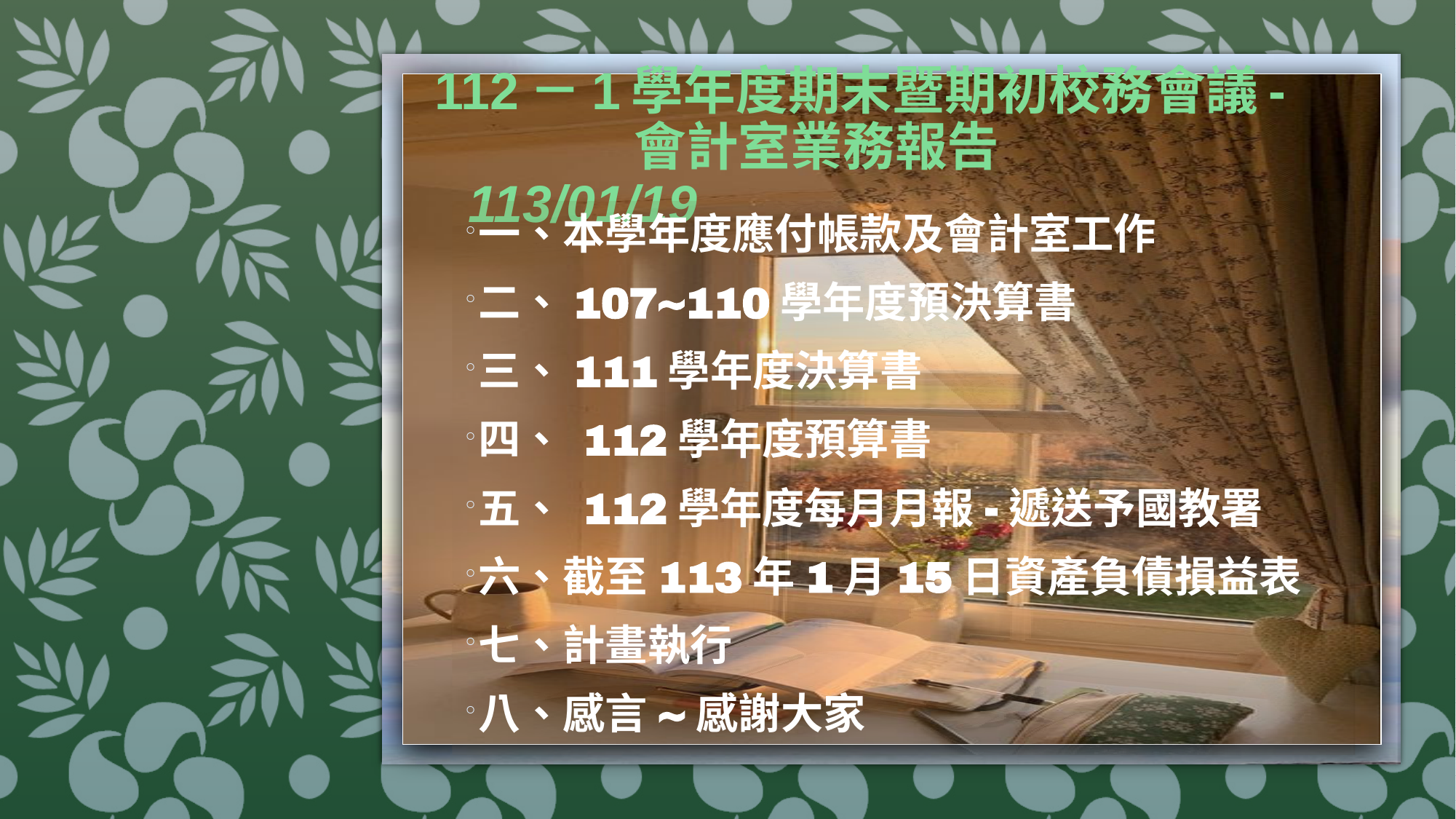

# 112－1學年度期末暨期初校務會議-                   會計室業務報告             113/01/19

一、本學年度應付帳款及會計室工作
二、107~110學年度預決算書
三、111學年度決算書
四、 112學年度預算書
五、 112學年度每月月報-遞送予國教署
六、截至113年1月15日資產負債損益表
七、計畫執行
八、感言~感謝大家